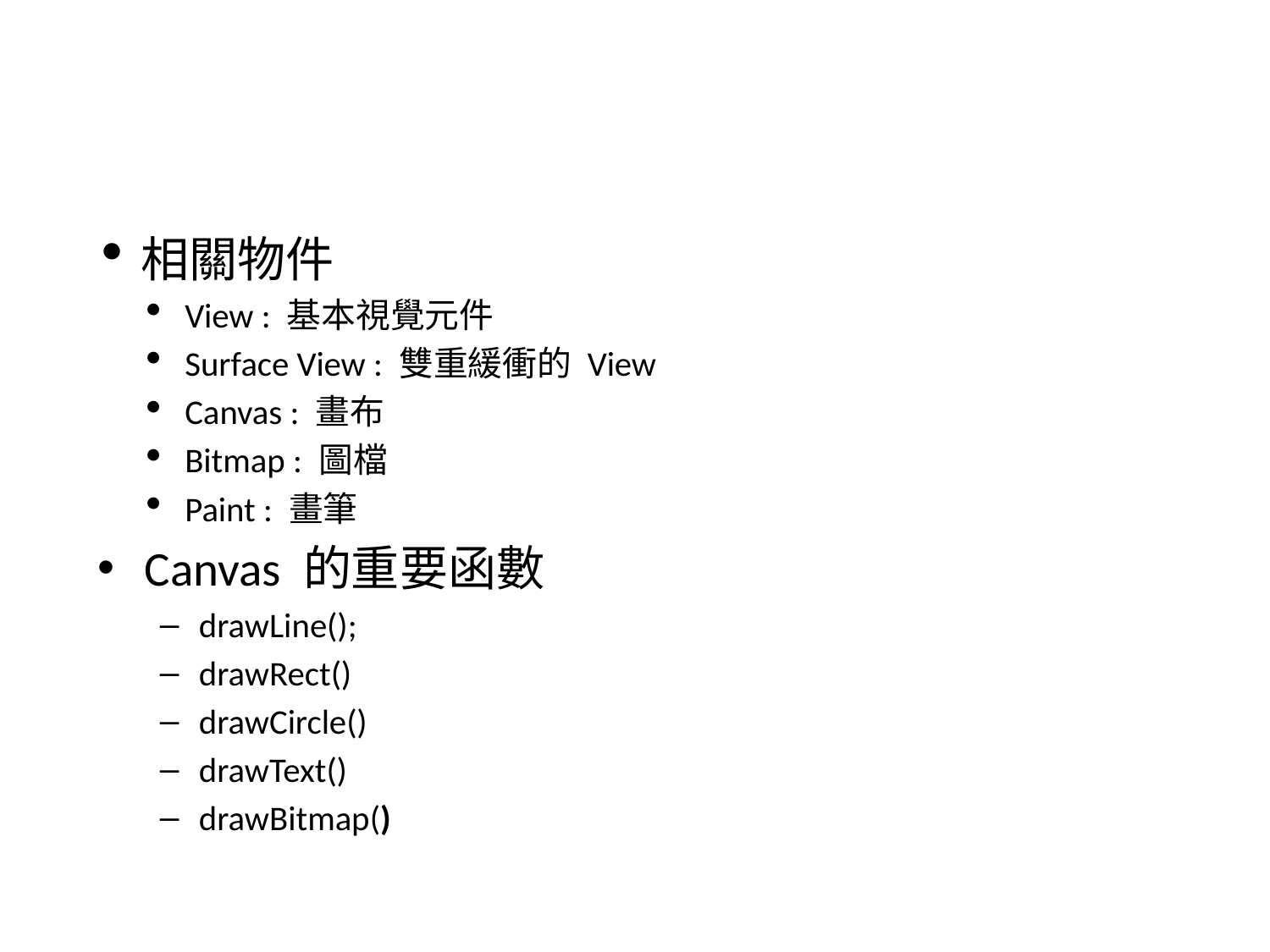

#
相關物件
View : 基本視覺元件
Surface View : 雙重緩衝的 View
Canvas : 畫布
Bitmap : 圖檔
Paint : 畫筆
Canvas 的重要函數
drawLine();
drawRect()
drawCircle()
drawText()
drawBitmap()